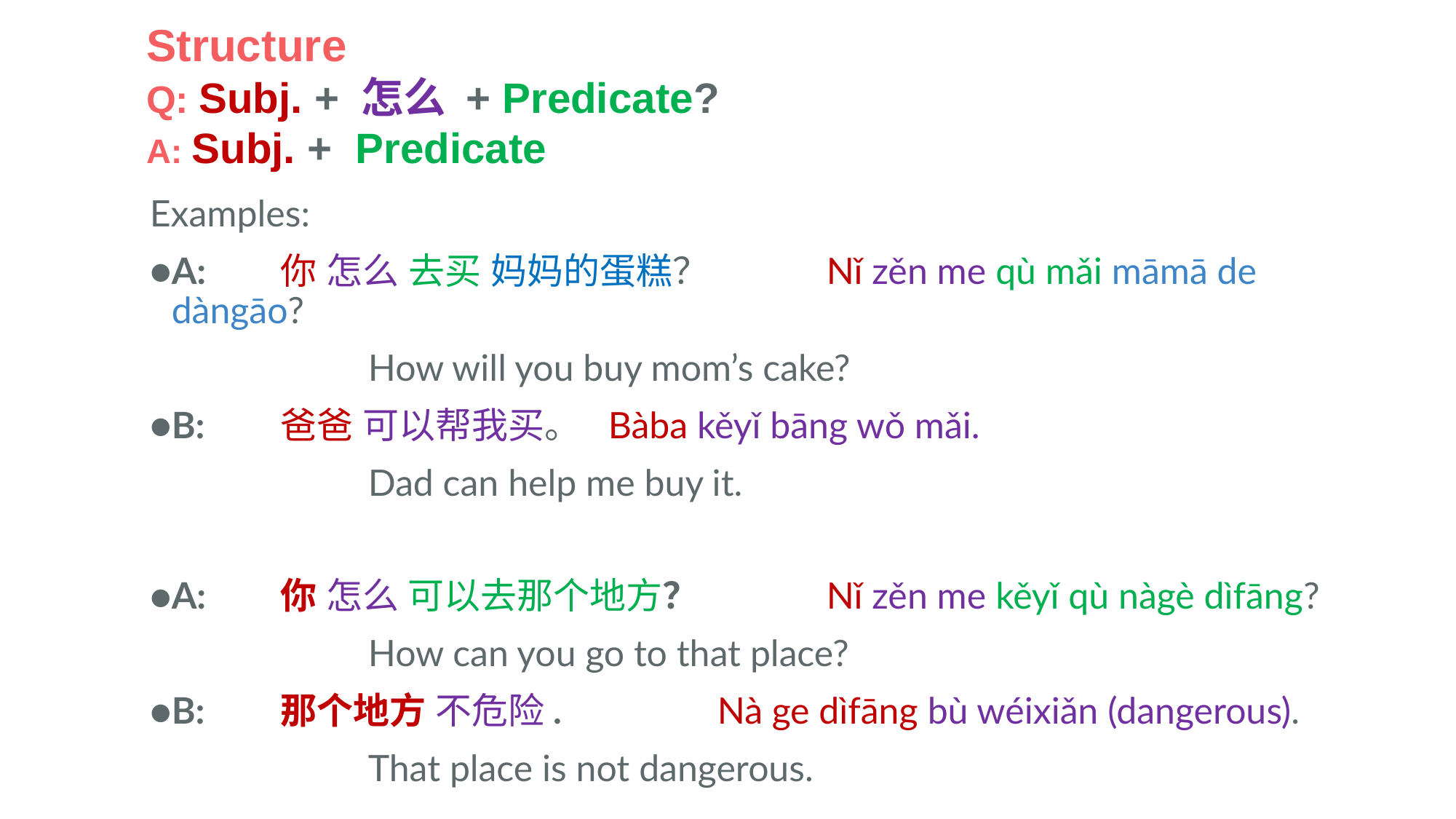

# Structure Q: Subj. + 怎么 + Predicate?
A: Subj. +  Predicate
Examples:
A: 	你 怎么 去买 妈妈的蛋糕？		Nǐ zěn me qù mǎi māmā de dàngāo?
		How will you buy mom’s cake?
B: 	爸爸 可以帮我买。	Bàba kěyǐ bāng wǒ mǎi.
		Dad can help me buy it.

A: 	你 怎么 可以去那个地方？		Nǐ zěn me kěyǐ qù nàgè dìfāng?
		How can you go to that place?
B:	那个地方 不危险.		Nà ge dìfāng bù wéixiǎn (dangerous).
		That place is not dangerous.